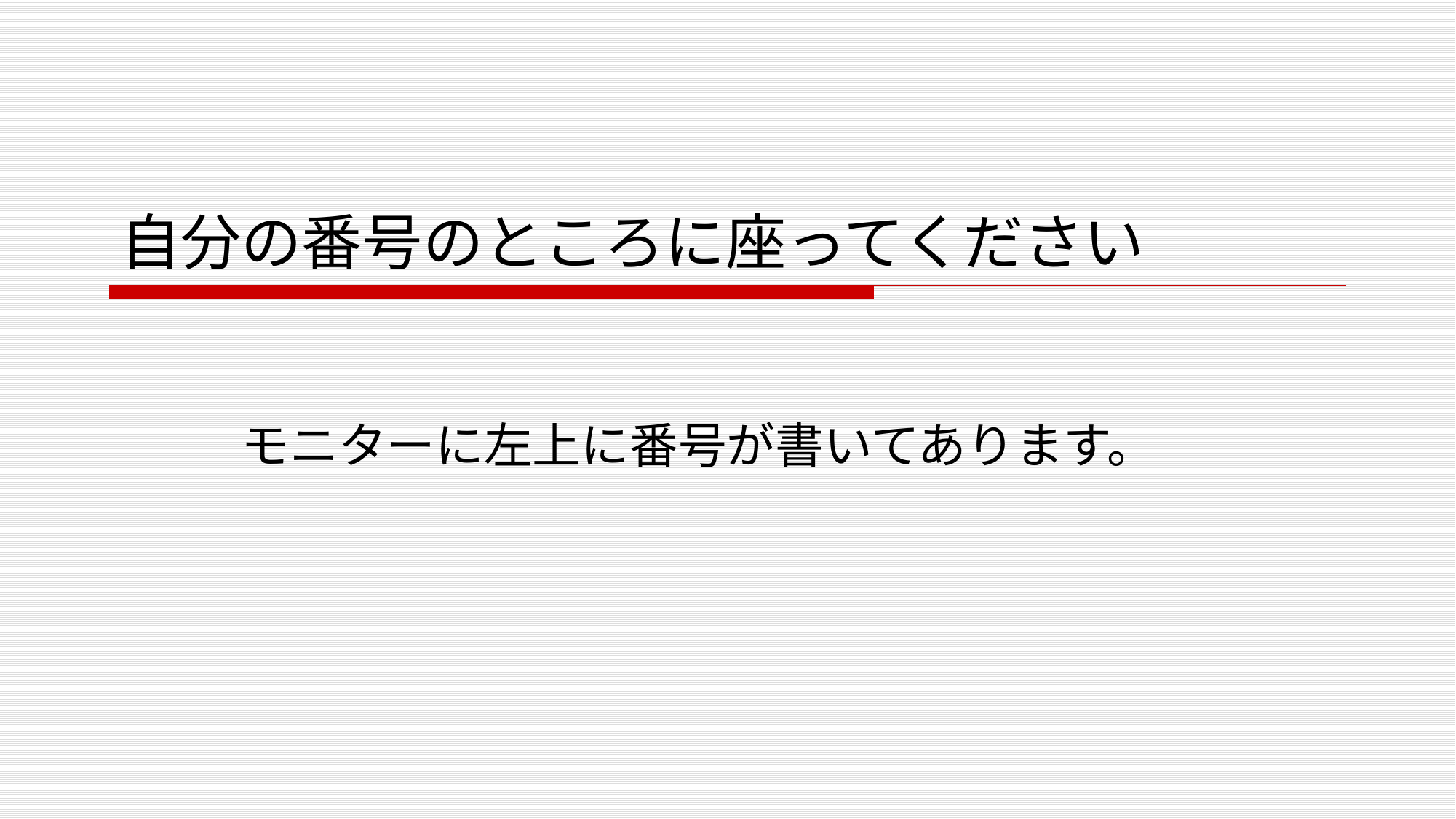

# 自分の番号のところに座ってください
モニターに左上に番号が書いてあります。